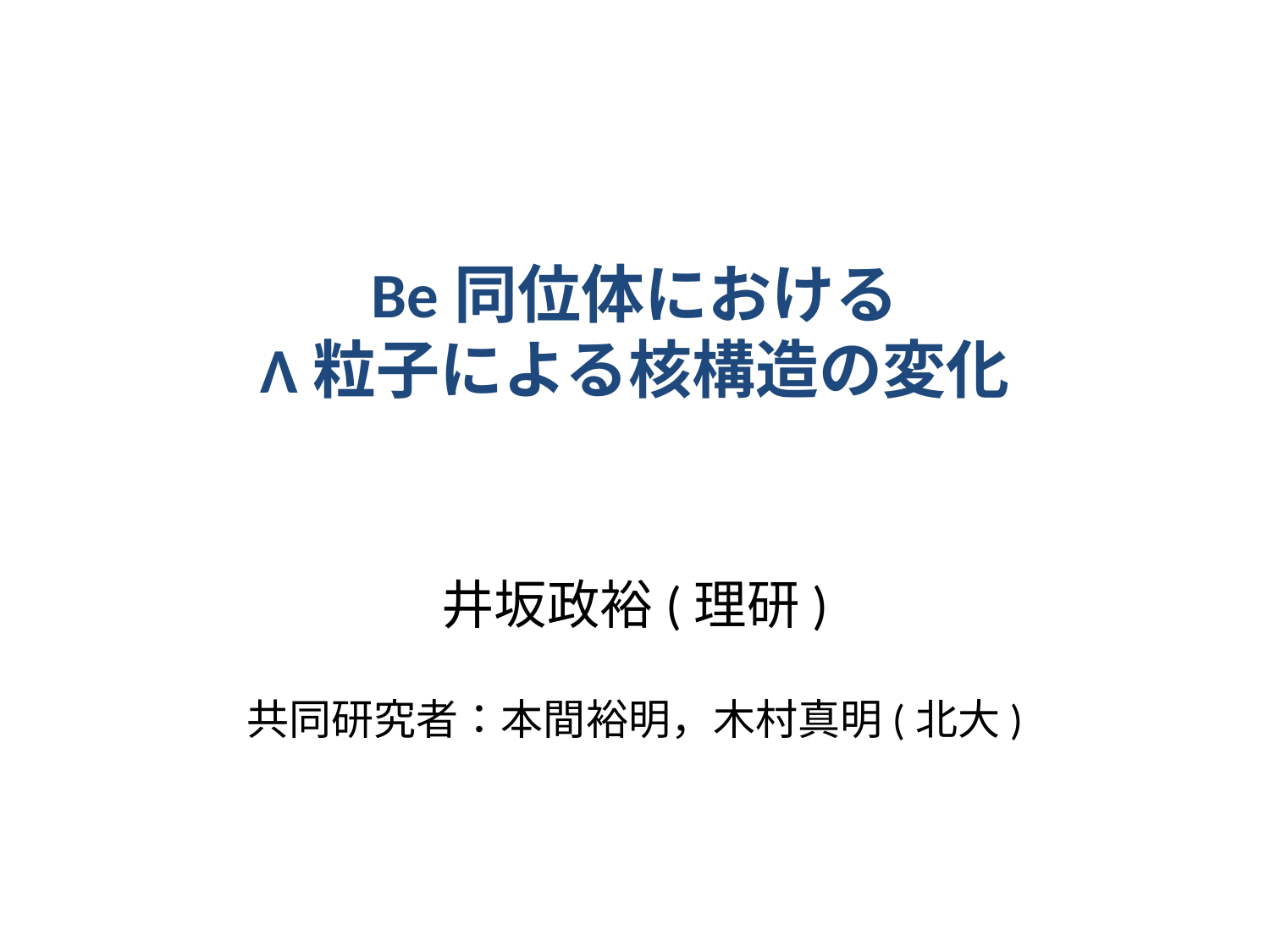

# Be同位体における Λ粒子による核構造の変化
井坂政裕(理研)

共同研究者：本間裕明，木村真明(北大)